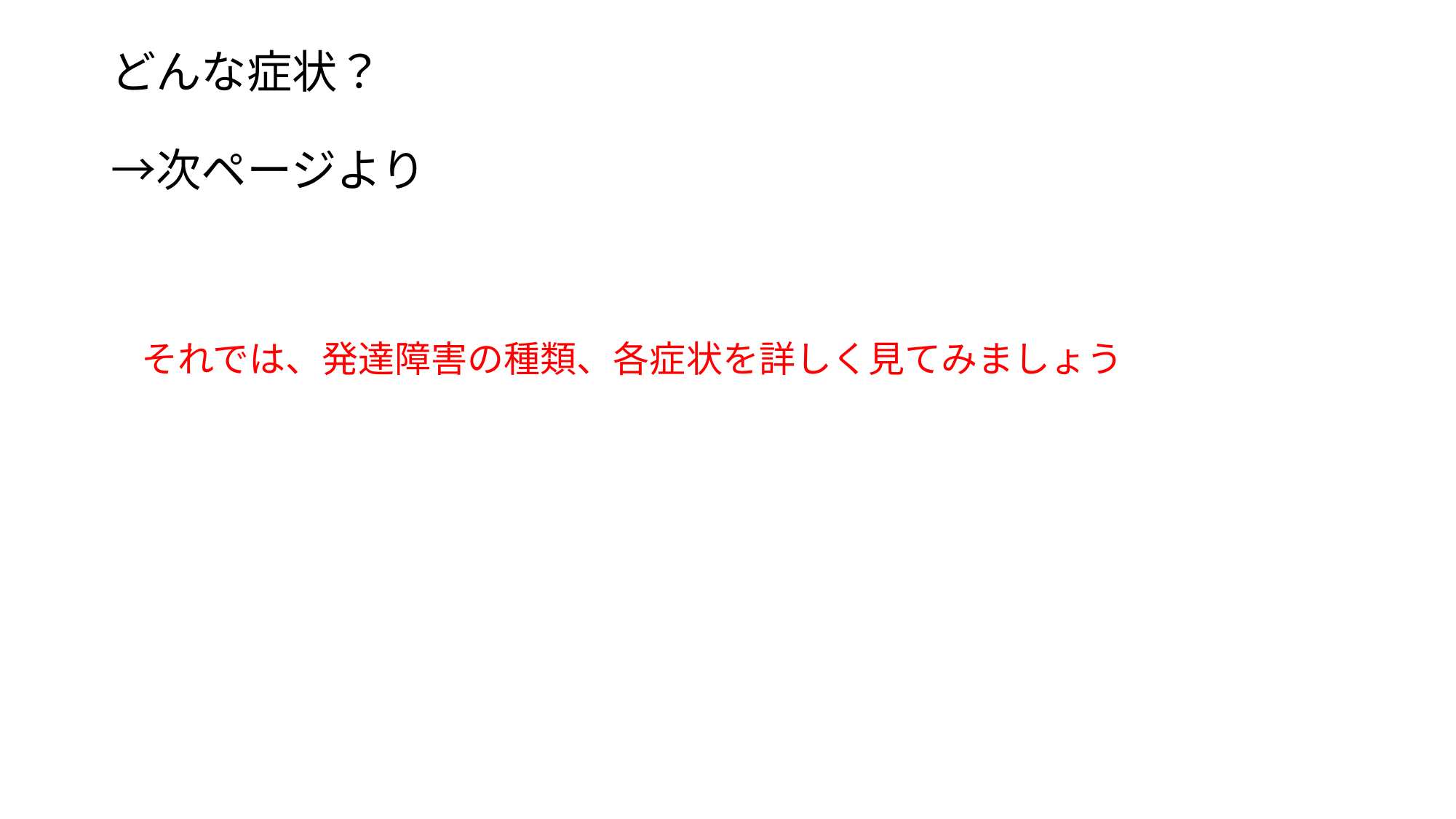

# どんな症状？ →次ページより
それでは、発達障害の種類、各症状を詳しく見てみましょう